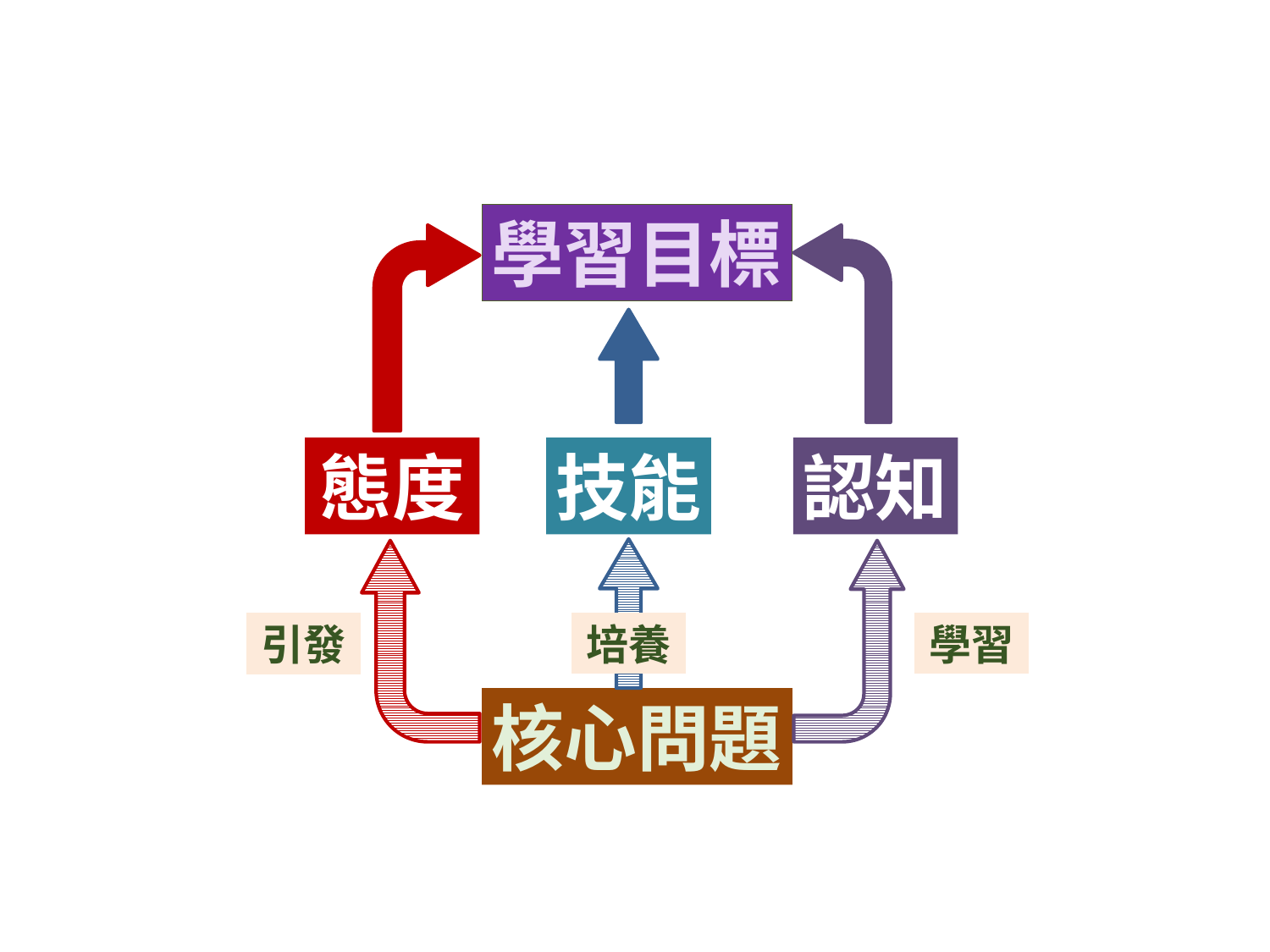

學習目標

態度
技能
認知

培養
學習
引發
核心問題